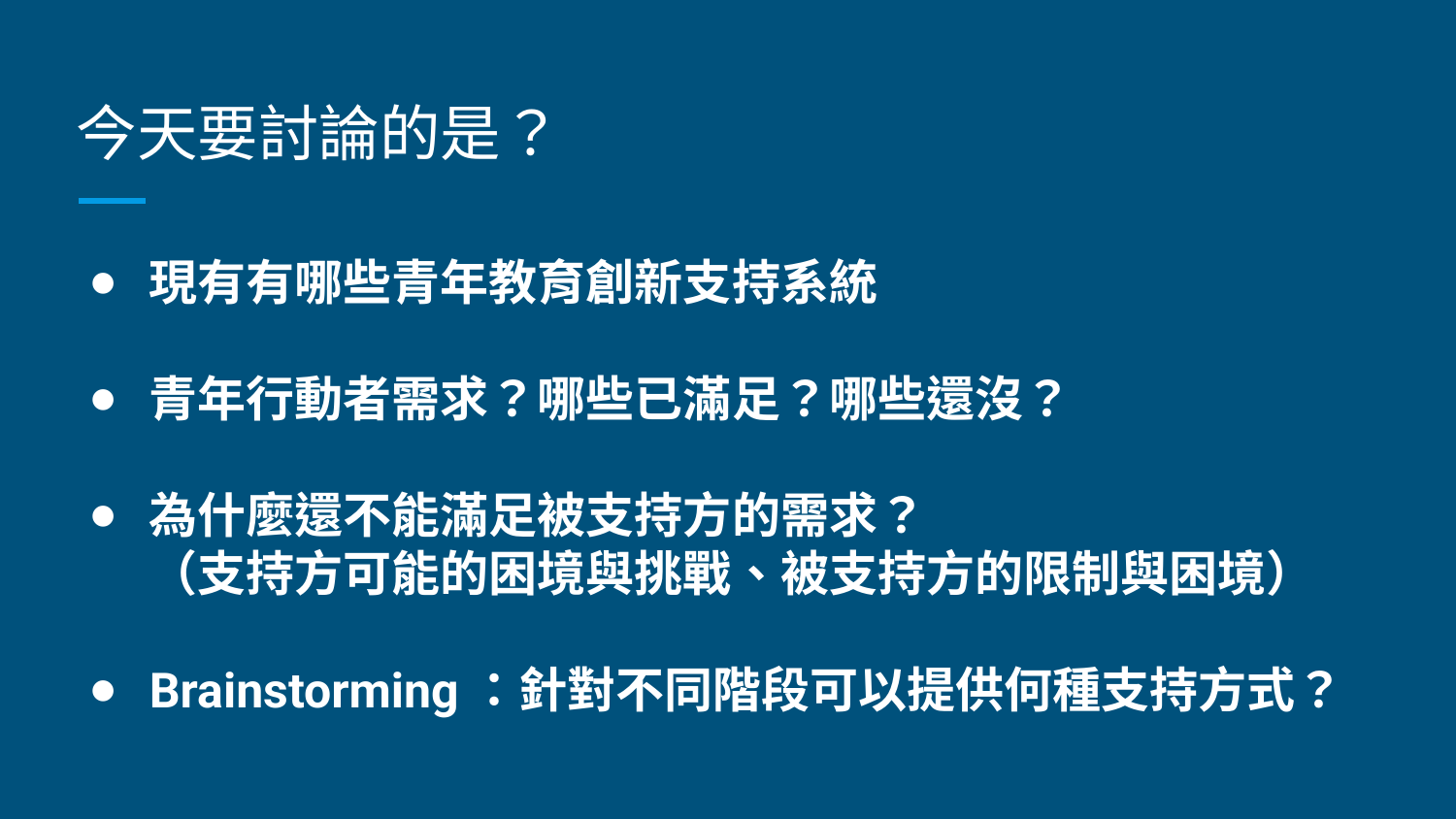

# 今天要討論的是？
現有有哪些青年教育創新支持系統

青年行動者需求？哪些已滿足？哪些還沒？

為什麼還不能滿足被支持方的需求？
（支持方可能的困境與挑戰、被支持方的限制與困境）

Brainstorming：針對不同階段可以提供何種支持方式？